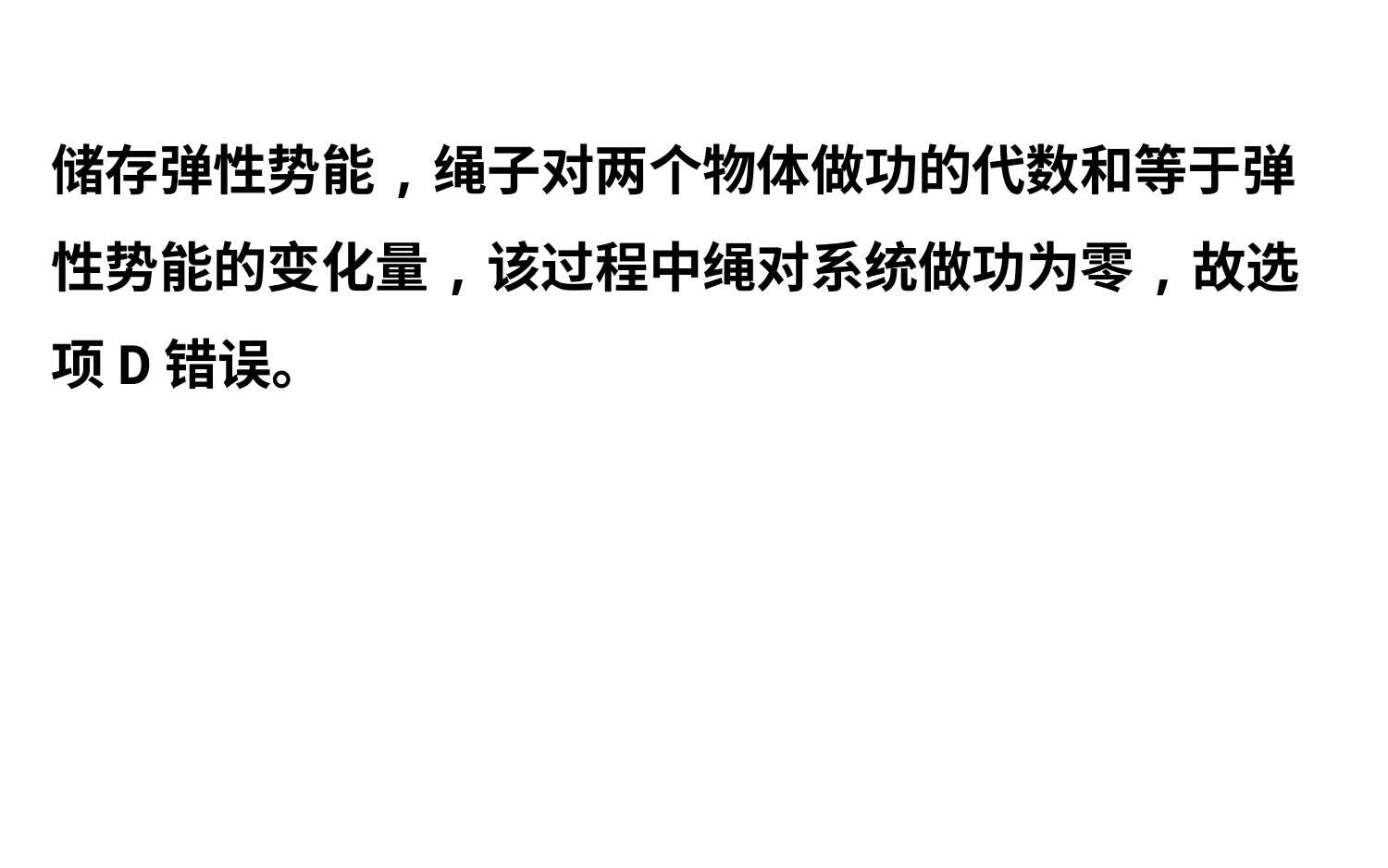

储存弹性势能,绳子对两个物体做功的代数和等于弹性势能的变化量,该过程中绳对系统做功为零,故选项D错误。